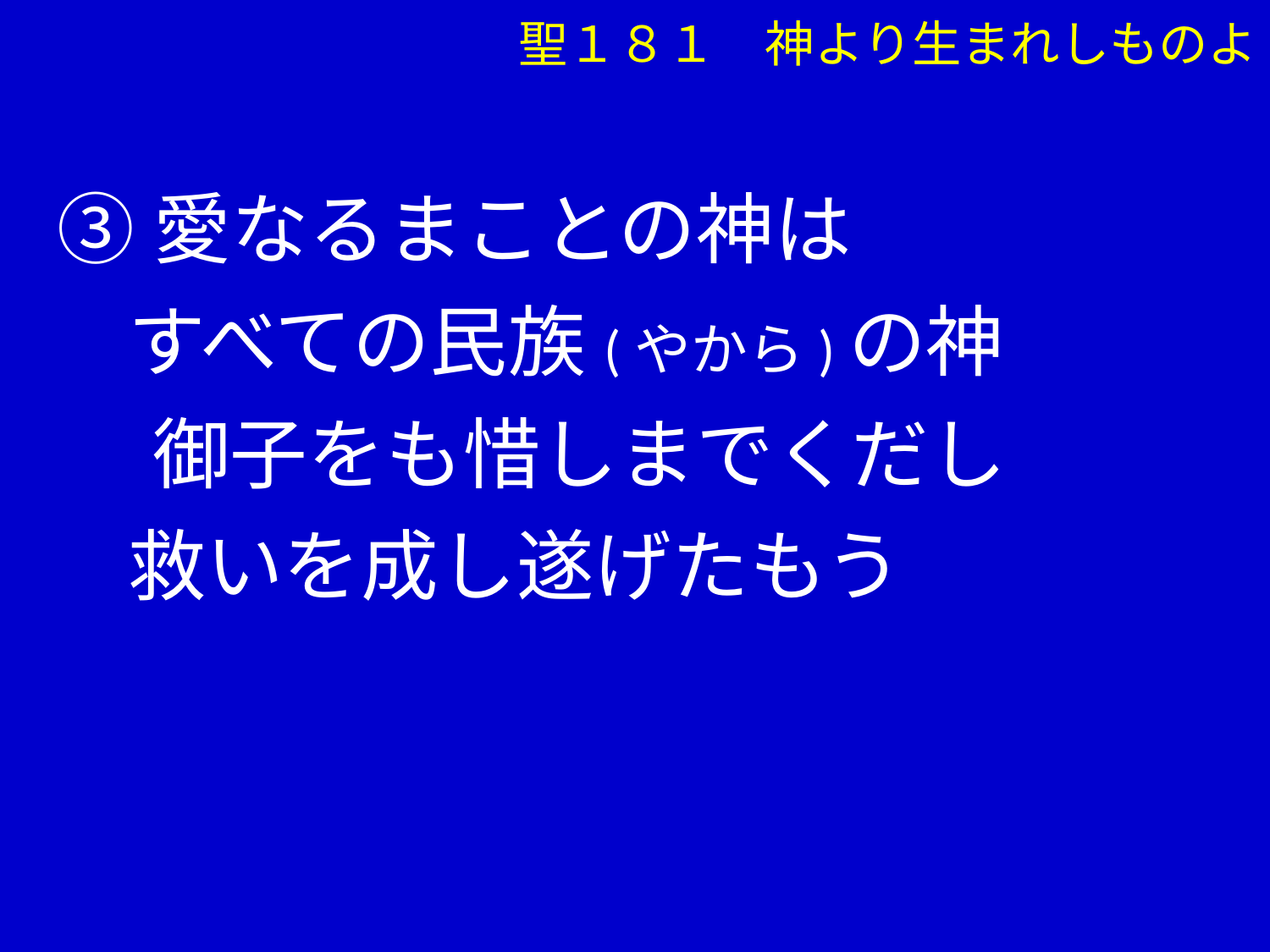

聖１８１　神より生まれしものよ

③愛なるまことの神は
   すべての民族(やから)の神
　 御子をも惜しまでくだし
   救いを成し遂げたもう